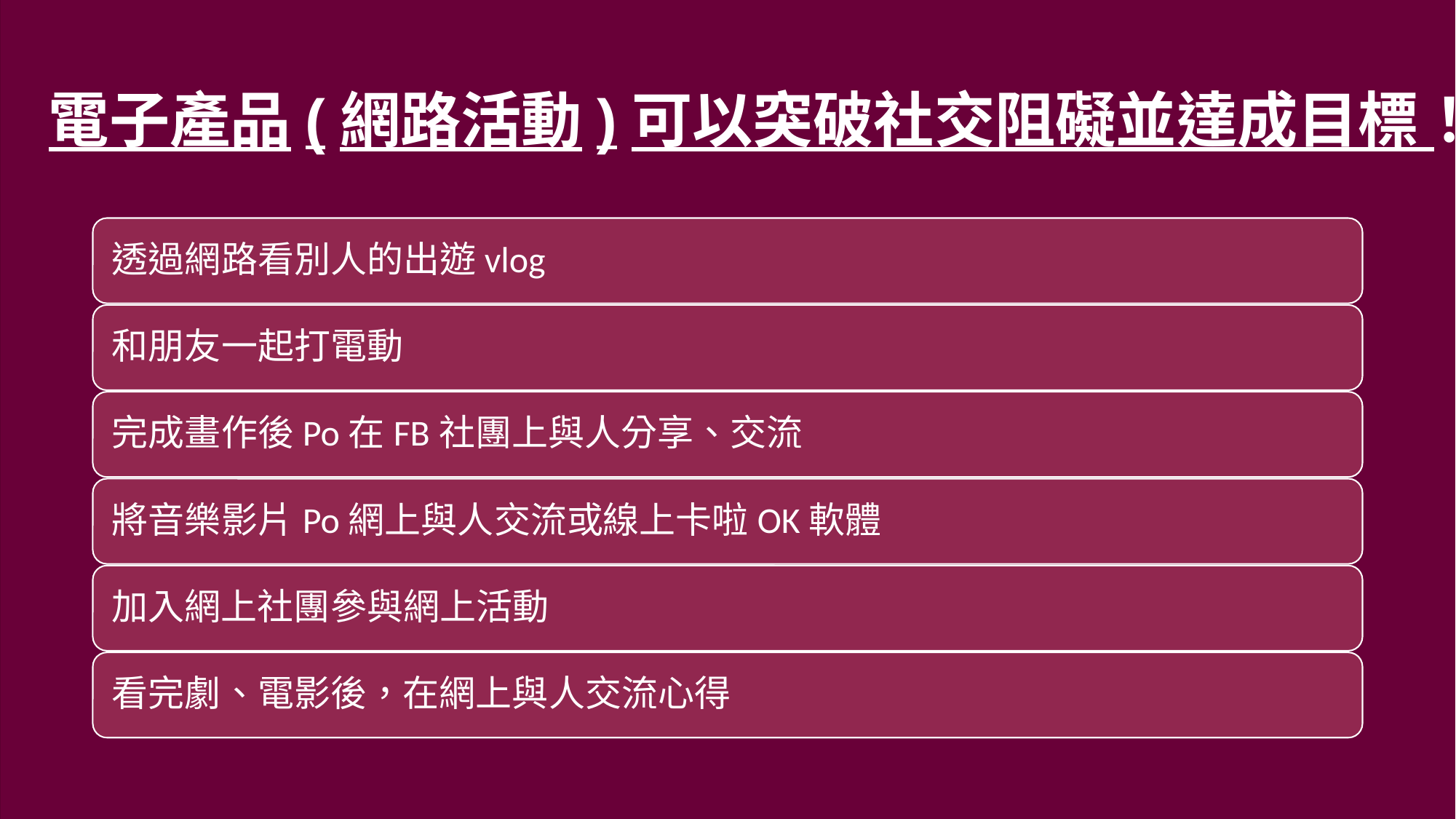

# 電子產品(網路活動)可以突破社交阻礙並達成目標！
透過網路看別人的出遊vlog
和朋友一起打電動
完成畫作後Po在FB社團上與人分享、交流
將音樂影片Po網上與人交流或線上卡啦OK軟體
加入網上社團參與網上活動
看完劇、電影後，在網上與人交流心得